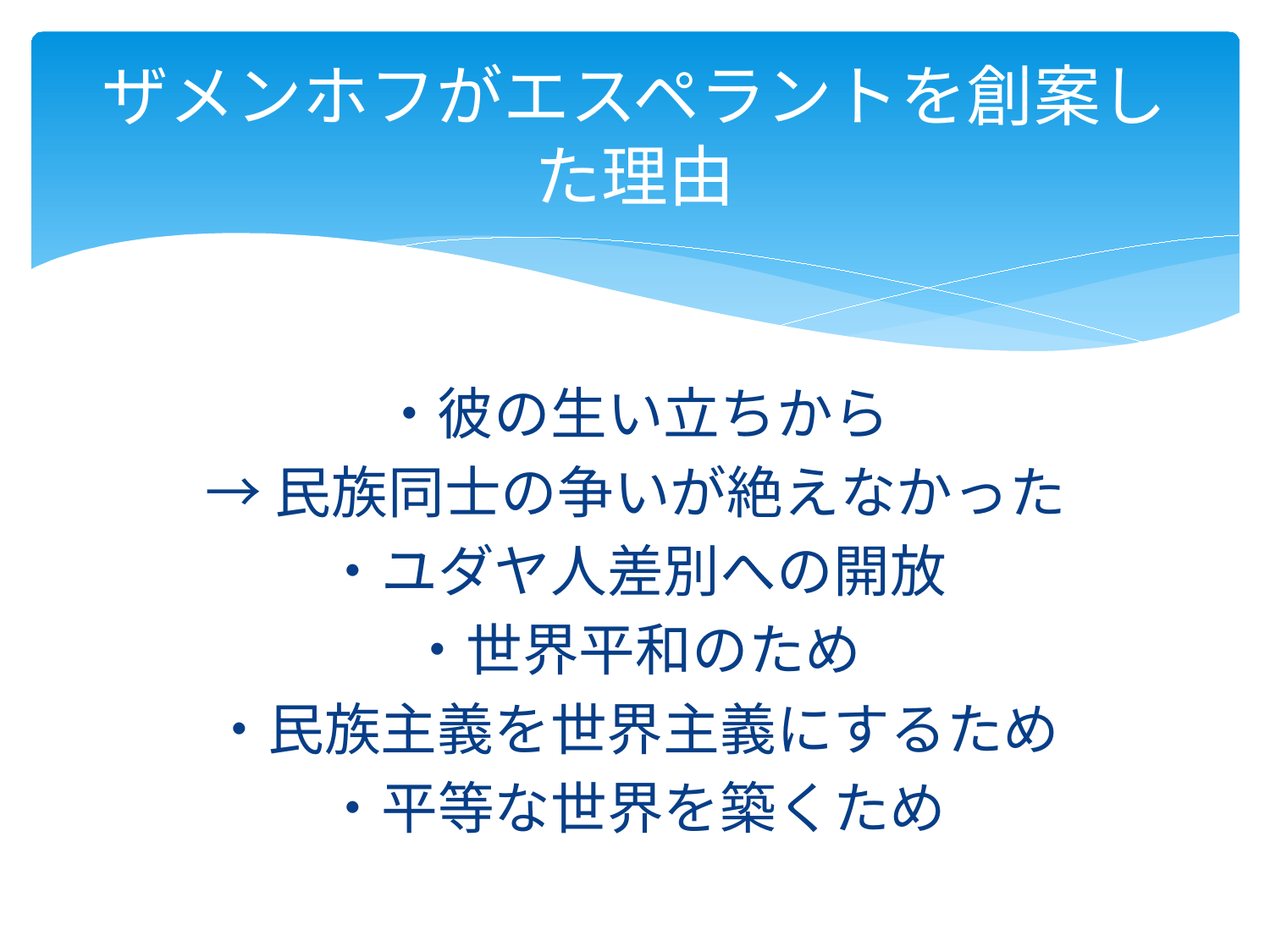

# ザメンホフがエスペラントを創案した理由
・彼の生い立ちから
→民族同士の争いが絶えなかった
・ユダヤ人差別への開放
・世界平和のため
・民族主義を世界主義にするため
・平等な世界を築くため